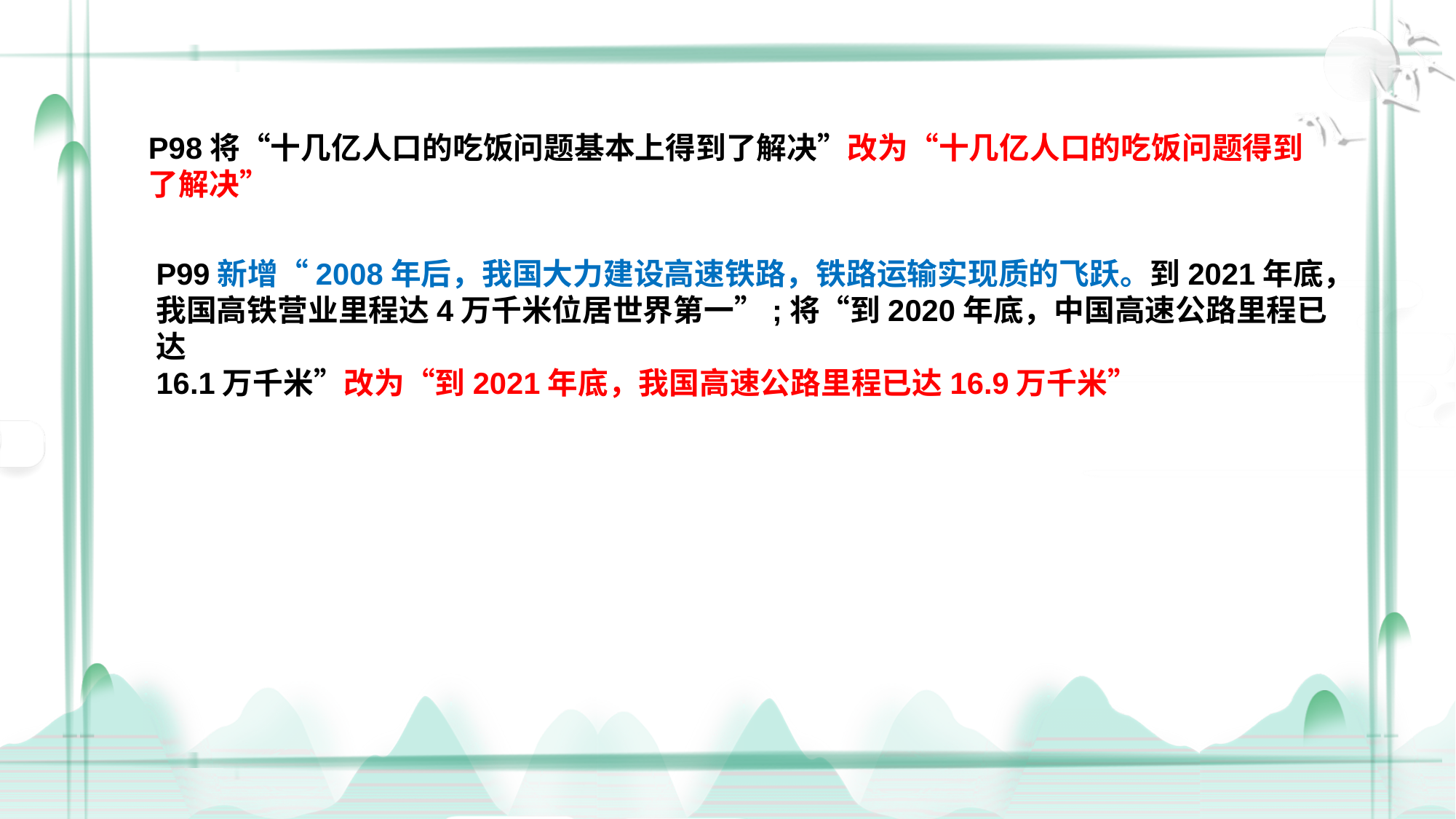

P98将“十几亿人口的吃饭问题基本上得到了解决”改为“十几亿人口的吃饭问题得到了解决”
P99新增“2008年后，我国大力建设高速铁路，铁路运输实现质的飞跃。到2021年底，我国高铁营业里程达4万千米位居世界第一”;将“到2020年底，中国高速公路里程已达
16.1万千米”改为“到2021年底，我国高速公路里程已达16.9万千米”